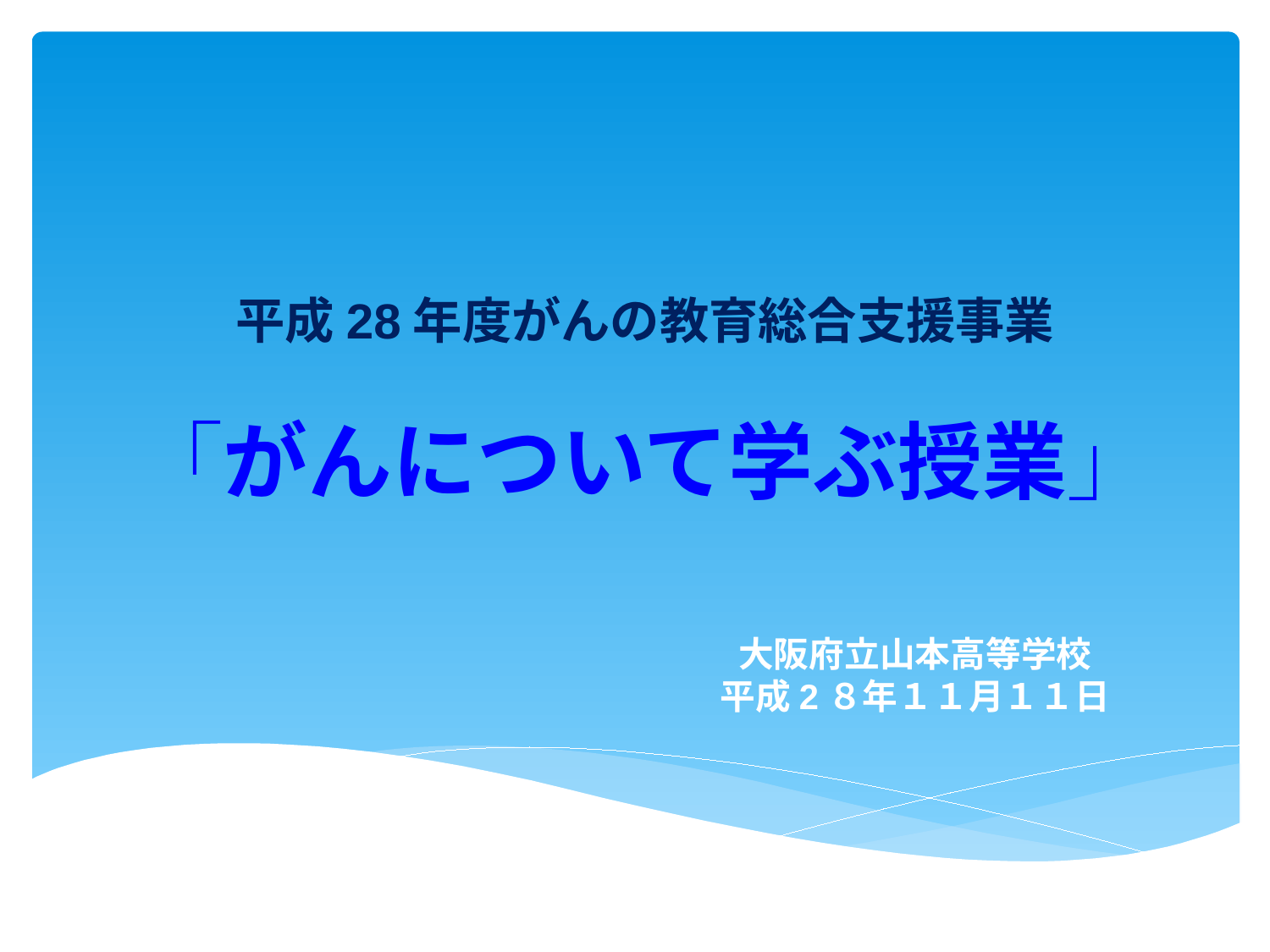

# 平成28年度がんの教育総合支援事業 「がんについて学ぶ授業」
大阪府立山本高等学校
平成2８年１１月１１日